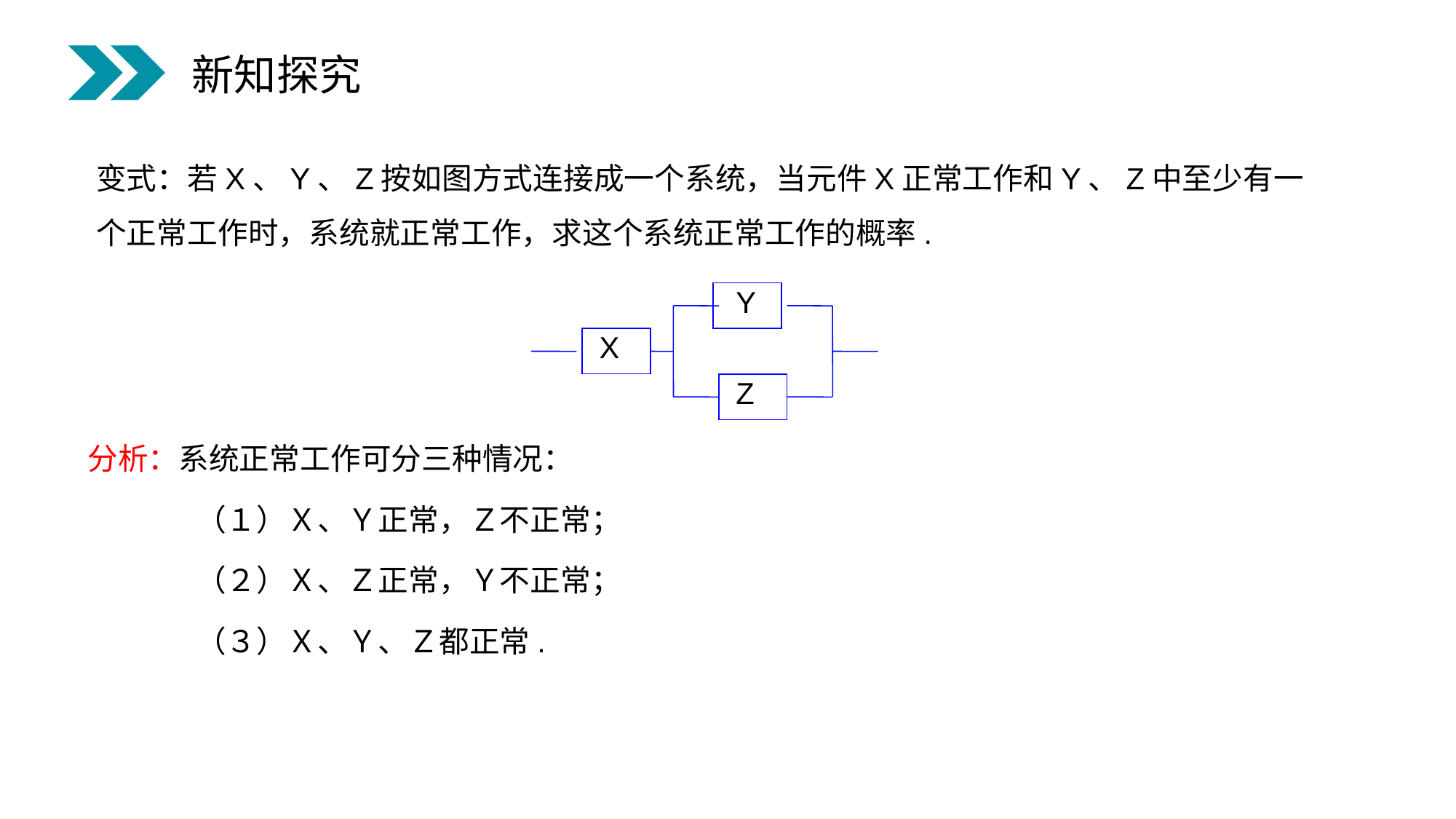

新知探究
变式：若X、Y、Z按如图方式连接成一个系统，当元件X正常工作和Y、Z中至少有一个正常工作时，系统就正常工作，求这个系统正常工作的概率.

Y

X

Z

分析：系统正常工作可分三种情况：
               （１）Ｘ、Ｙ正常，Ｚ不正常；
               （２）Ｘ、Ｚ正常，Ｙ不正常；
               （３）Ｘ、Ｙ、Ｚ都正常.